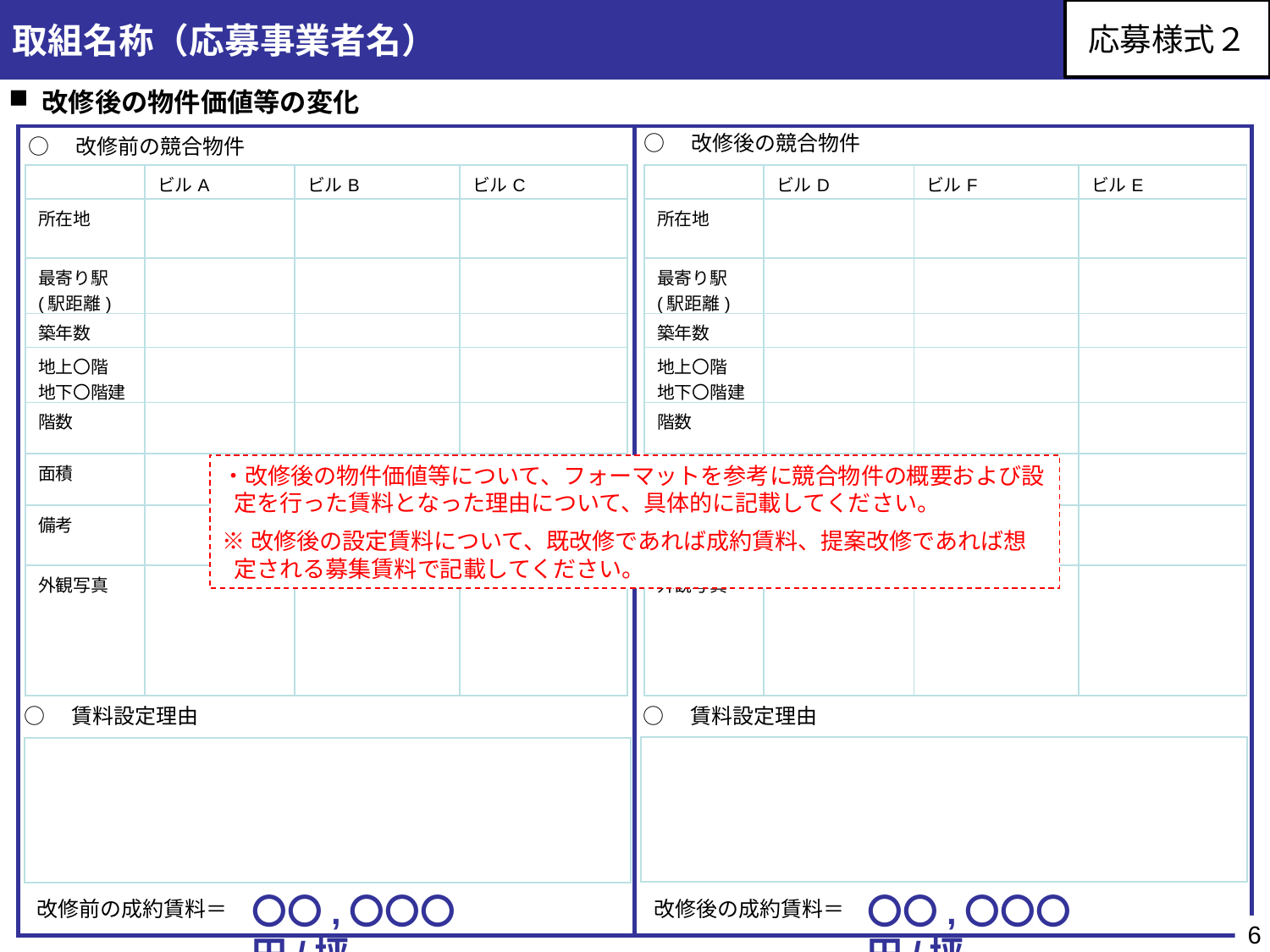

取組名称（応募事業者名）
応募様式２
改修後の物件価値等の変化
○　改修後の競合物件

○　改修前の競合物件
|  | ビルA | ビルB | ビルC |
| --- | --- | --- | --- |
| 所在地 |  |  |  |
| 最寄り駅 (駅距離) |  |  |  |
| 築年数 |  |  |  |
| 地上〇階 地下〇階建 |  |  |  |
| 階数 |  |  |  |
| 面積 |  |  |  |
| 備考 |  |  |  |
| 外観写真 |  |  |  |
|  | ビルD | ビルF | ビルE |
| --- | --- | --- | --- |
| 所在地 |  |  |  |
| 最寄り駅 (駅距離) |  |  |  |
| 築年数 |  |  |  |
| 地上〇階 地下〇階建 |  |  |  |
| 階数 |  |  |  |
| 面積 |  |  |  |
| 備考 |  |  |  |
| 外観写真 |  |  |  |
・改修後の物件価値等について、フォーマットを参考に競合物件の概要および設定を行った賃料となった理由について、具体的に記載してください。
※改修後の設定賃料について、既改修であれば成約賃料、提案改修であれば想定される募集賃料で記載してください。
○　賃料設定理由
○　賃料設定理由
|  |
| --- |
|  |
| --- |
〇〇,〇〇〇円/坪
〇〇,〇〇〇円/坪
改修前の成約賃料＝
改修後の成約賃料＝
6